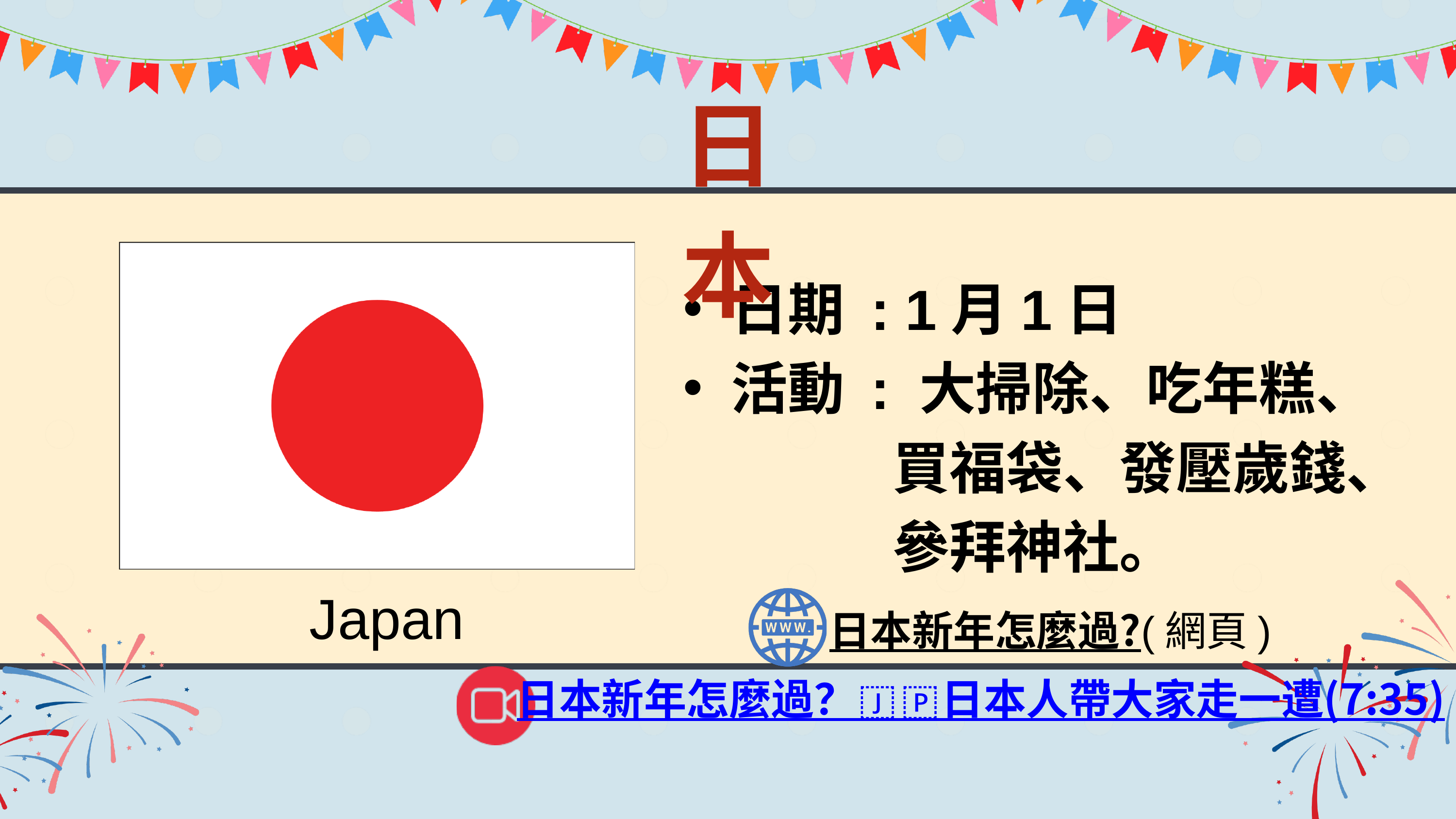

日本

日期 : 1月1日
活動 : 大掃除、吃年糕、
                   買福袋、發壓歲錢、
                   參拜神社。
Japan

日本新年怎麼過?(網頁)

日本新年怎麼過？🇯🇵日本人帶大家走一遭(7:35)